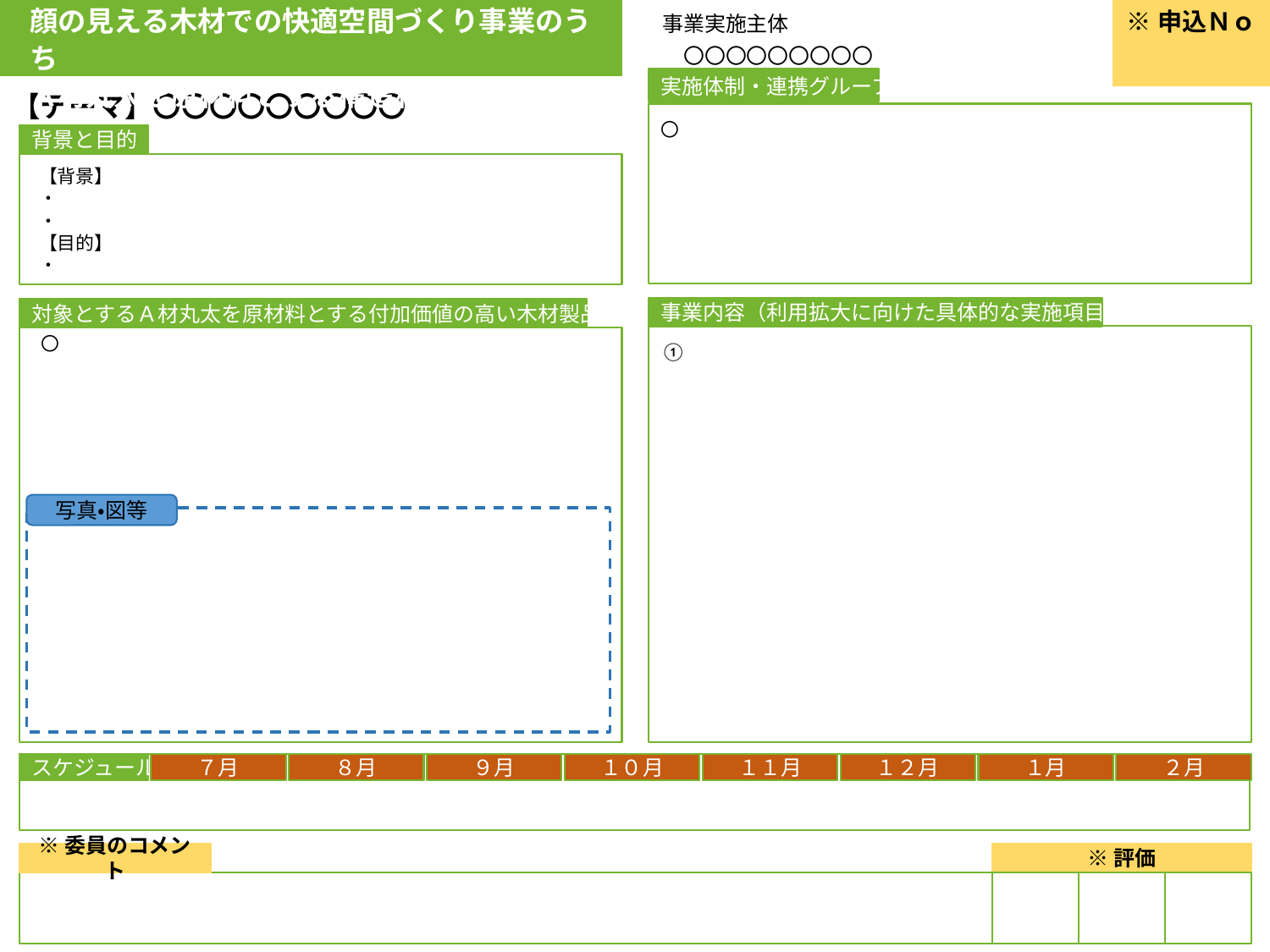

顔の見える木材での快適空間づくり事業のうち
Ａ材丸太を原材料とする構造材等の普及啓発
※申込Ｎｏ
事業実施主体
　〇〇〇〇〇〇〇〇〇
【テーマ】〇〇〇〇〇〇〇〇〇
実施体制・連携グループ

〇

背景と目的

【背景】
・
・
【目的】
・
事業内容（利用拡大に向けた具体的な実施項目）
対象とするＡ材丸太を原材料とする付加価値の高い木材製品

〇

①
写真・図等

スケジュール

７月
８月
９月
１０月
１１月
１２月
１月
２月
※委員のコメント
※評価